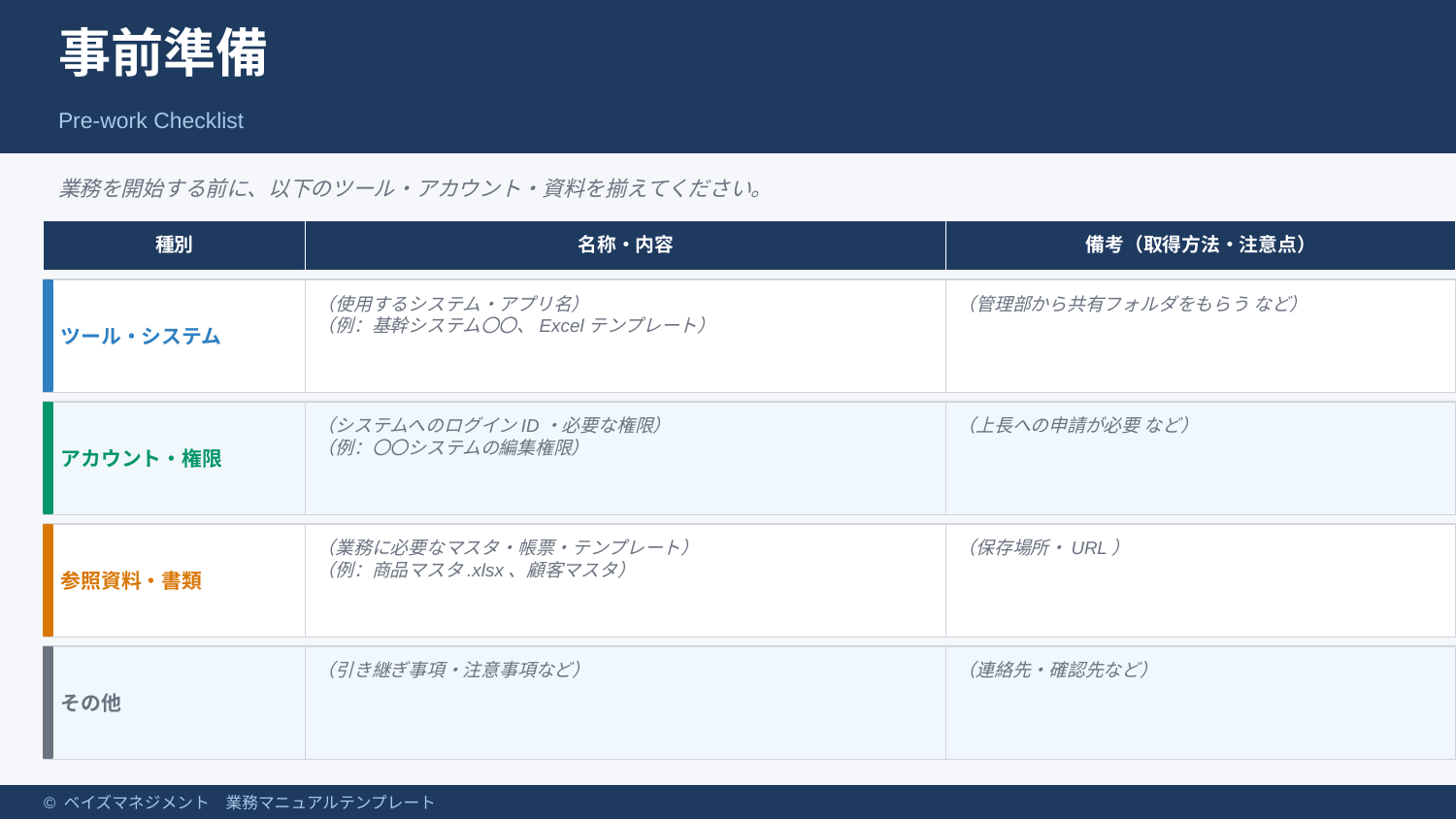

事前準備
Pre-work Checklist
業務を開始する前に、以下のツール・アカウント・資料を揃えてください。

種別
名称・内容
備考（取得方法・注意点）

（使用するシステム・アプリ名）
（例：基幹システム〇〇、Excelテンプレート）
（管理部から共有フォルダをもらう など）
ツール・システム

（システムへのログインID・必要な権限）
（例：〇〇システムの編集権限）
（上長への申請が必要 など）
アカウント・権限

（業務に必要なマスタ・帳票・テンプレート）
（例：商品マスタ.xlsx、顧客マスタ）
（保存場所・URL）
参照資料・書類

（引き継ぎ事項・注意事項など）
（連絡先・確認先など）
その他

© ベイズマネジメント　業務マニュアルテンプレート